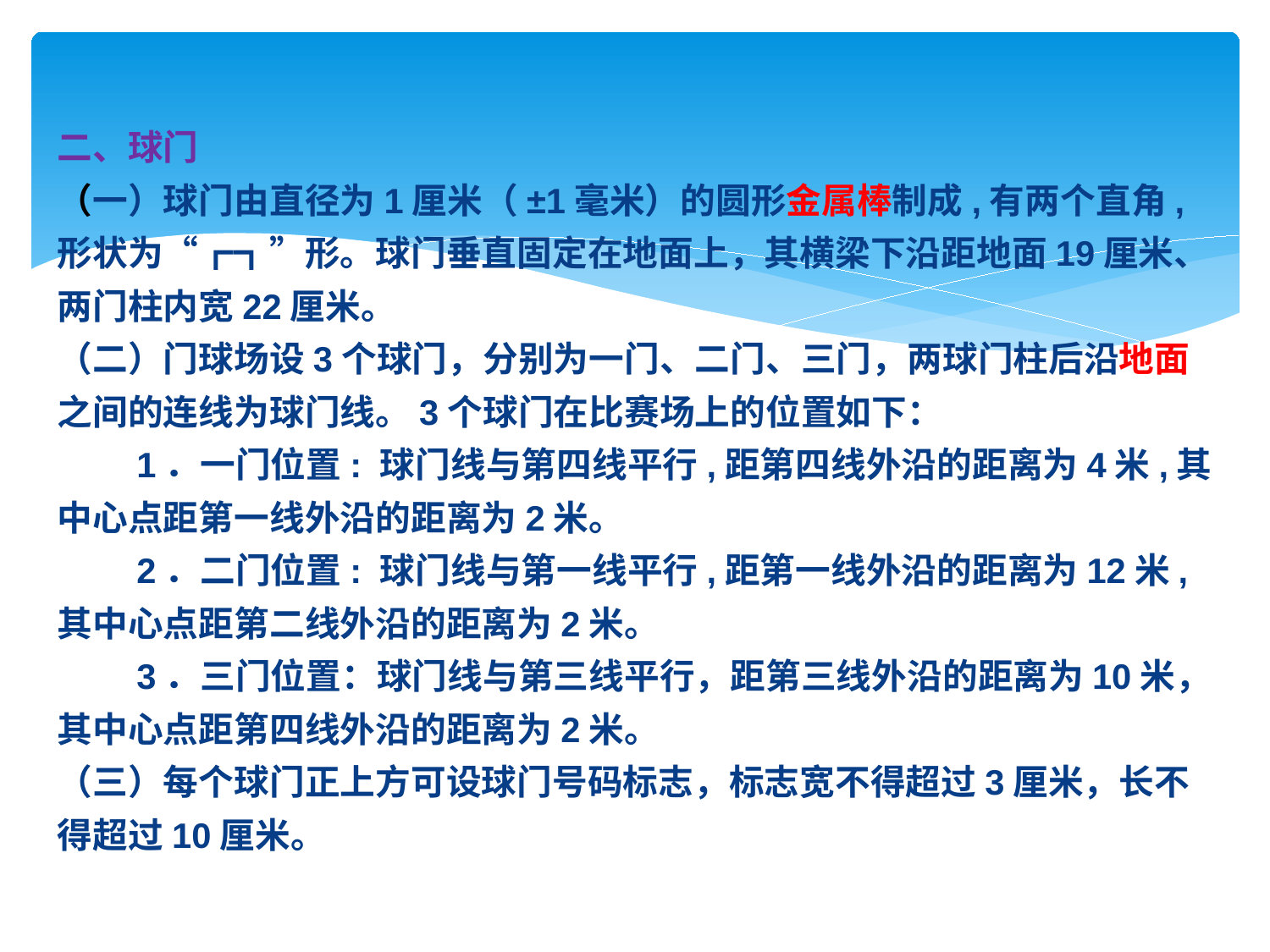

二、球门
（一）球门由直径为1厘米（±1毫米）的圆形金属棒制成,有两个直角,形状为“┏┓”形。球门垂直固定在地面上，其横梁下沿距地面19厘米、两门柱内宽22厘米。
（二）门球场设3个球门，分别为一门、二门、三门，两球门柱后沿地面之间的连线为球门线。3个球门在比赛场上的位置如下：
　　1．一门位置: 球门线与第四线平行,距第四线外沿的距离为4米,其中心点距第一线外沿的距离为2米。
　　2．二门位置: 球门线与第一线平行,距第一线外沿的距离为12米,其中心点距第二线外沿的距离为2米。
　　3．三门位置：球门线与第三线平行，距第三线外沿的距离为10米，其中心点距第四线外沿的距离为2米。
（三）每个球门正上方可设球门号码标志，标志宽不得超过3厘米，长不得超过10厘米。